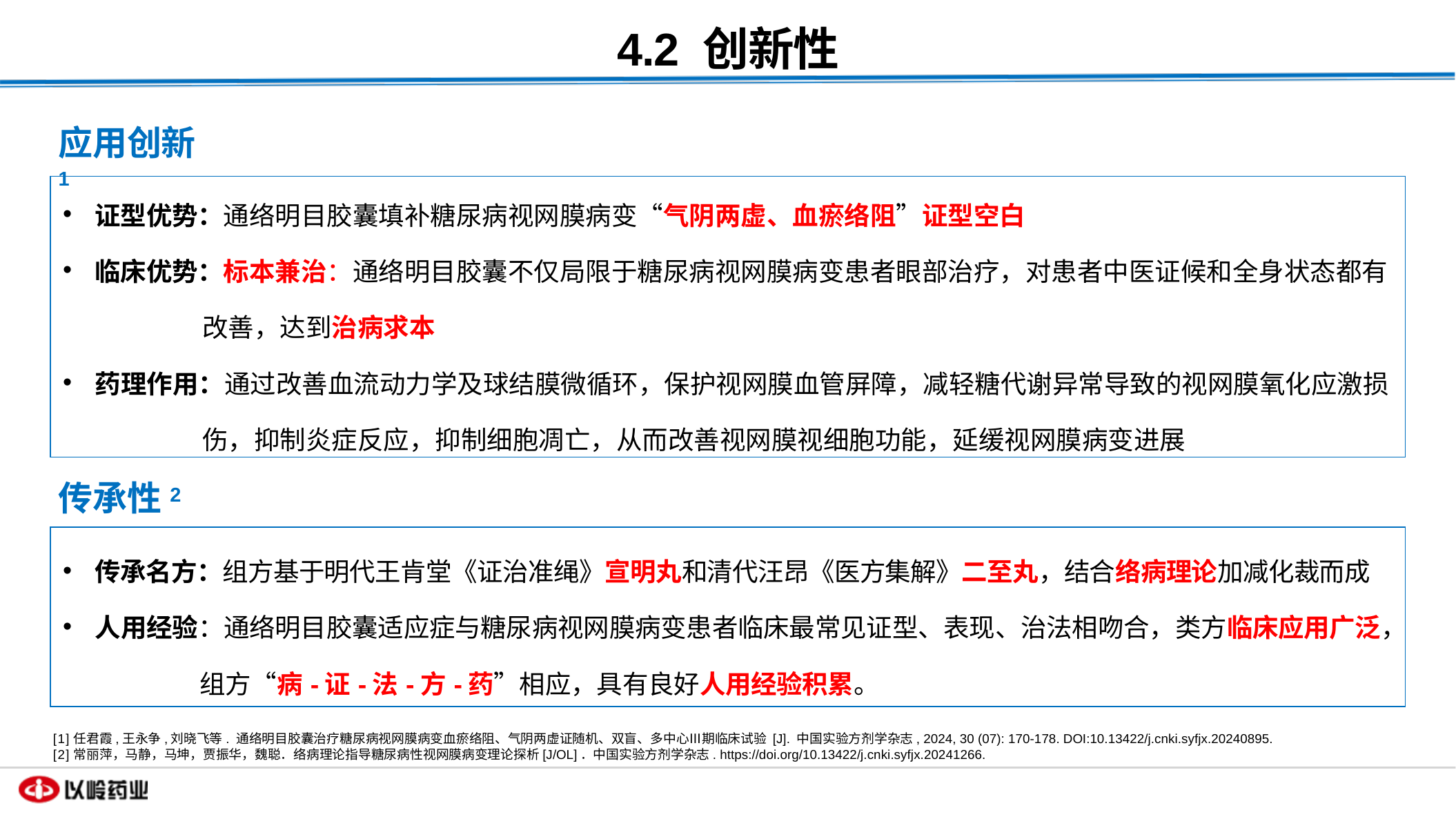

4.2 创新性

应用创新1
| 证型优势：通络明目胶囊填补糖尿病视网膜病变“气阴两虚、血瘀络阻”证型空白 临床优势：标本兼治：通络明目胶囊不仅局限于糖尿病视网膜病变患者眼部治疗，对患者中医证候和全身状态都有 改善，达到治病求本 药理作用：通过改善血流动力学及球结膜微循环，保护视网膜血管屏障，减轻糖代谢异常导致的视网膜氧化应激损 伤，抑制炎症反应，抑制细胞凋亡，从而改善视网膜视细胞功能，延缓视网膜病变进展 |
| --- |

传承性2
| 传承名方：组方基于明代王肯堂《证治准绳》宣明丸和清代汪昂《医方集解》二至丸，结合络病理论加减化裁而成 人用经验：通络明目胶囊适应症与糖尿病视网膜病变患者临床最常见证型、表现、治法相吻合，类方临床应用广泛， 组方“病-证-法-方-药”相应，具有良好人用经验积累。 |
| --- |
[1]任君霞,王永争,刘晓飞等. 通络明目胶囊治疗糖尿病视网膜病变血瘀络阻、气阴两虚证随机、双盲、多中心Ⅲ期临床试验 [J]. 中国实验方剂学杂志, 2024, 30 (07): 170-178. DOI:10.13422/j.cnki.syfjx.20240895.
[2]常丽萍，马静，马坤，贾振华，魏聪．络病理论指导糖尿病性视网膜病变理论探析[J/OL]．中国实验方剂学杂志. https://doi.org/10.13422/j.cnki.syfjx.20241266.